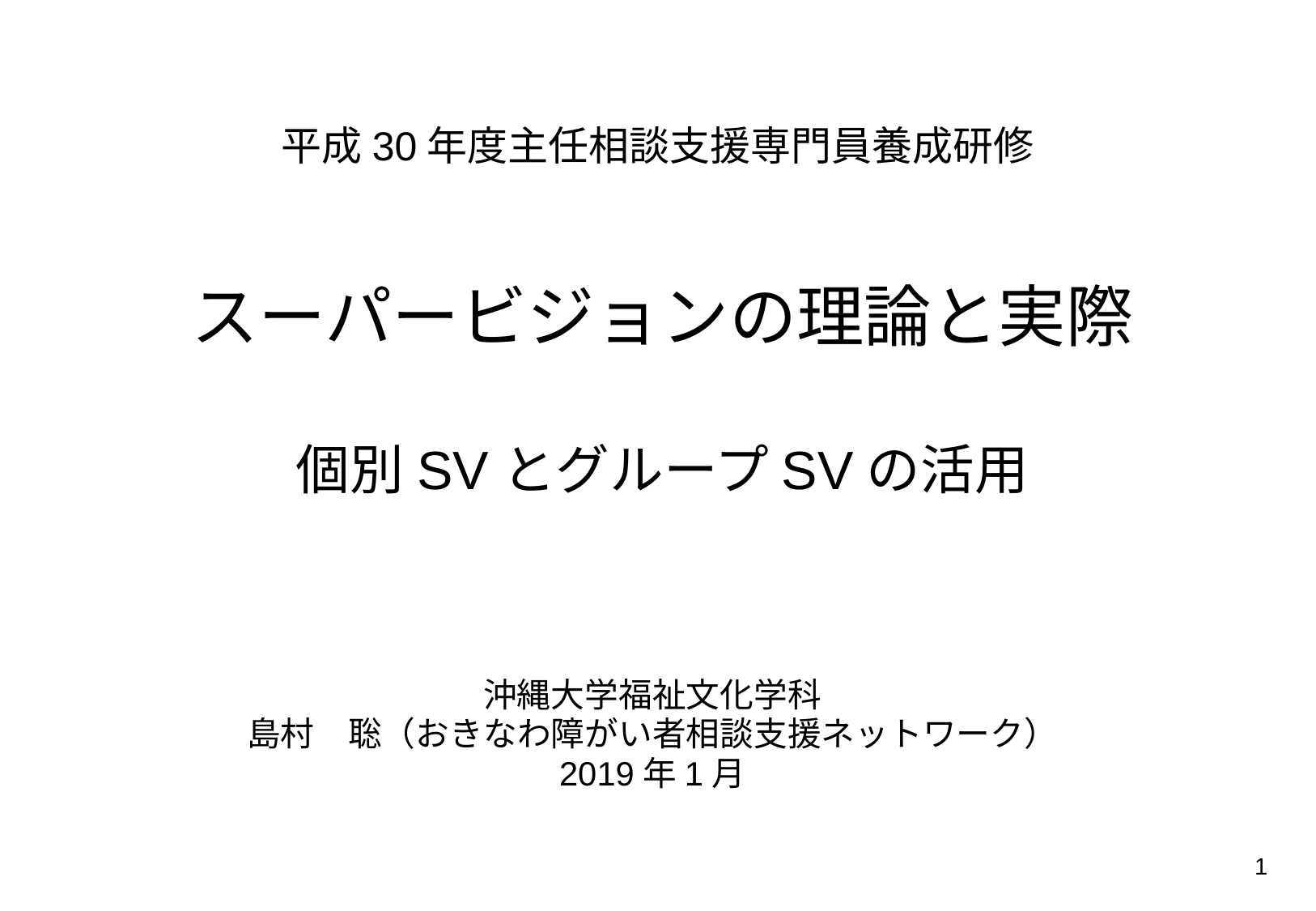

平成30年度主任相談支援専門員養成研修
# スーパービジョンの理論と実際 個別SVとグループSVの活用
沖縄大学福祉文化学科
島村　聡（おきなわ障がい者相談支援ネットワーク）
2019年1月
1